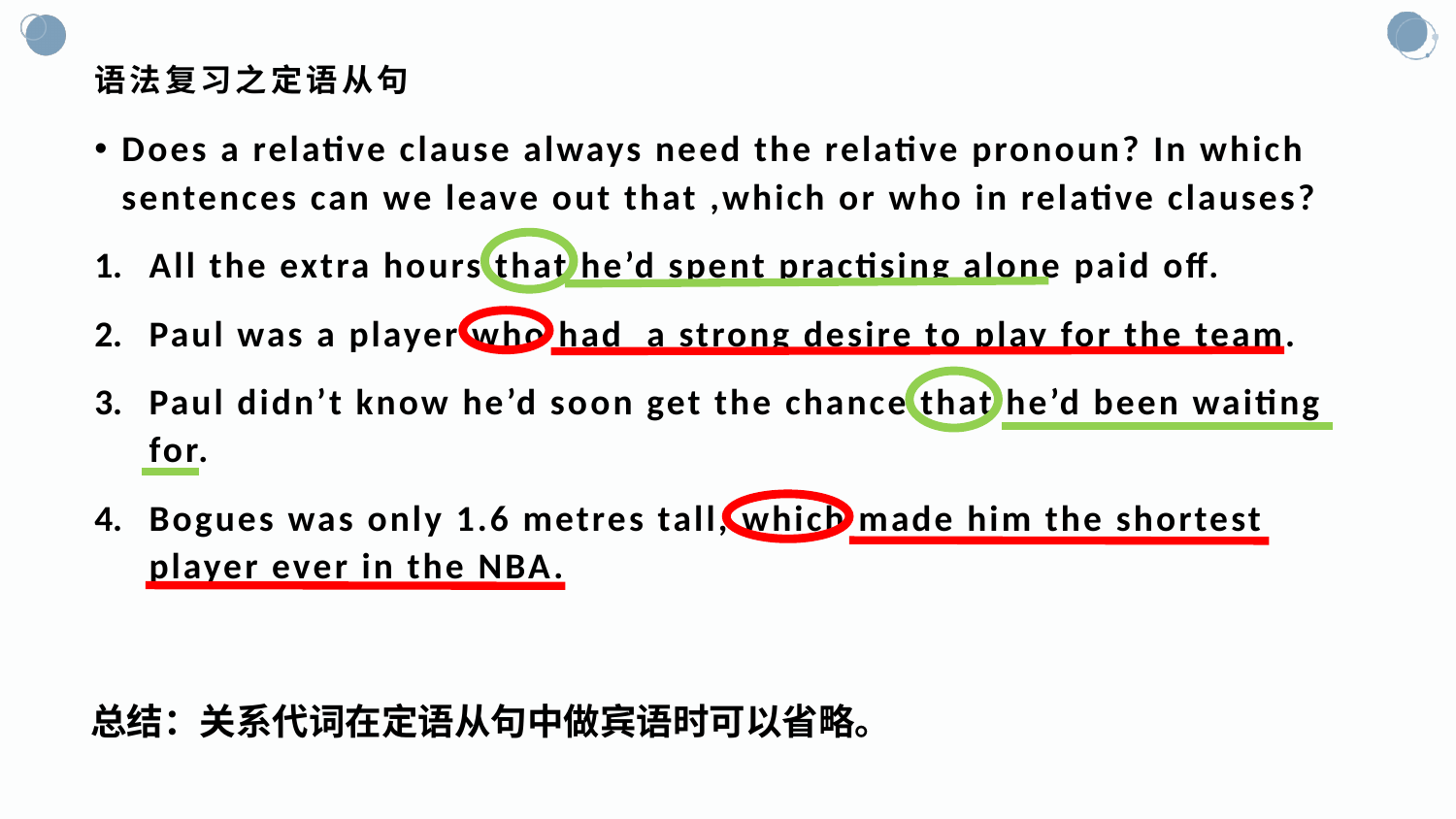

# 语法复习之定语从句
Does a relative clause always need the relative pronoun? In which sentences can we leave out that ,which or who in relative clauses?
All the extra hours that he’d spent practising alone paid off.
Paul was a player who had  a strong desire to play for the team.
Paul didn’t know he’d soon get the chance that he’d been waiting for.
Bogues was only 1.6 metres tall, which made him the shortest player ever in the NBA.

总结：关系代词在定语从句中做宾语时可以省略。